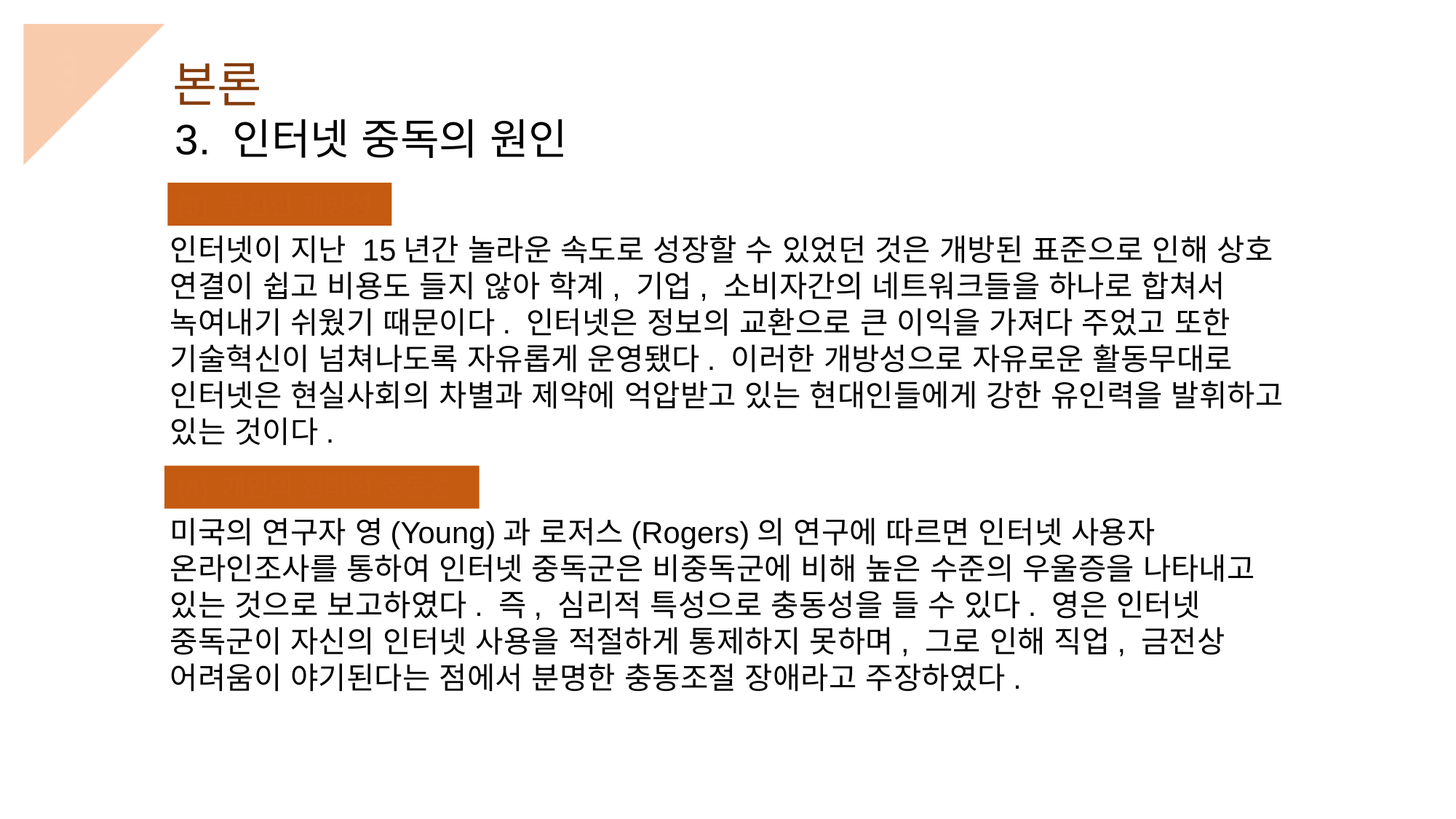

3
본론
3. 인터넷 중독의 원인

 (3) 무한한 개방성
인터넷이 지난 15년간 놀라운 속도로 성장할 수 있었던 것은 개방된 표준으로 인해 상호 연결이 쉽고 비용도 들지 않아 학계, 기업, 소비자간의 네트워크들을 하나로 합쳐서 녹여내기 쉬웠기 때문이다. 인터넷은 정보의 교환으로 큰 이익을 가져다 주었고 또한 기술혁신이 넘쳐나도록 자유롭게 운영됐다. 이러한 개방성으로 자유로운 활동무대로 인터넷은 현실사회의 차별과 제약에 억압받고 있는 현대인들에게 강한 유인력을 발휘하고 있는 것이다.

 (4) 개인의 심리적 충동성

미국의 연구자 영(Young)과 로저스(Rogers)의 연구에 따르면 인터넷 사용자 온라인조사를 통하여 인터넷 중독군은 비중독군에 비해 높은 수준의 우울증을 나타내고 있는 것으로 보고하였다. 즉, 심리적 특성으로 충동성을 들 수 있다. 영은 인터넷 중독군이 자신의 인터넷 사용을 적절하게 통제하지 못하며, 그로 인해 직업, 금전상 어려움이 야기된다는 점에서 분명한 충동조절 장애라고 주장하였다.
충동조절장애